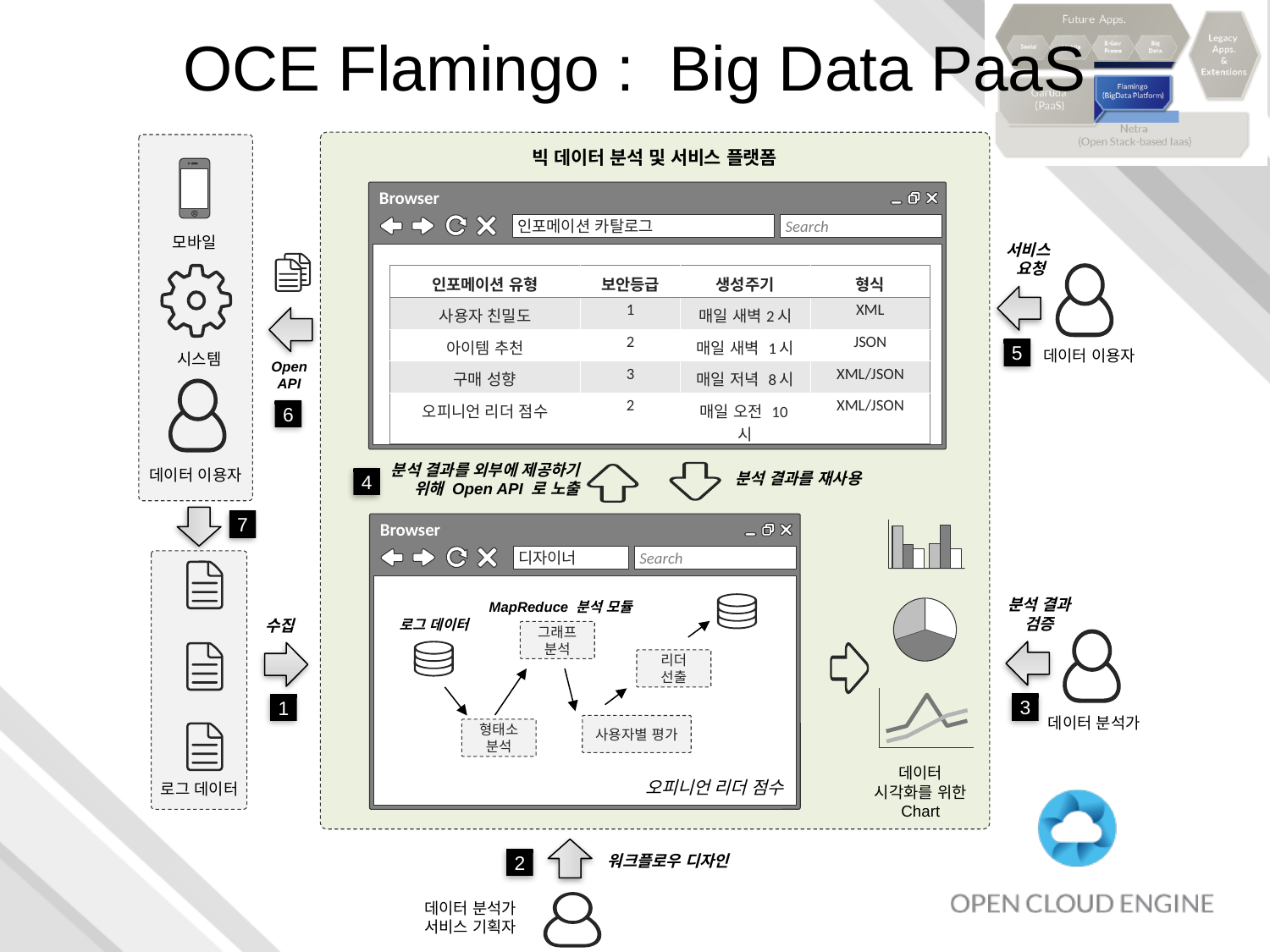

# OCE Flamingo :  Big Data PaaS

빅 데이터 분석 및 서비스 플랫폼

Browser

인포메이션 카탈로그
Search

모바일
서비스
요청

| 인포메이션 유형 | 보안등급 | 생성주기 | 형식 |
| --- | --- | --- | --- |
| 사용자 친밀도 | 1 | 매일 새벽2시 | XML |
| 아이템 추천 | 2 | 매일 새벽 1시 | JSON |
| 구매 성향 | 3 | 매일 저녁 8시 | XML/JSON |
| 오피니언 리더 점수 | 2 | 매일 오전 10시 | XML/JSON |

5
데이터 이용자
시스템
Open
API

6
분석 결과를 외부에 제공하기
위해 Open API 로 노출

데이터 이용자
분석 결과를 재사용
4

7
Browser

디자이너
Search

그래프 분석

리더 선출
사용자별 평가
형태소
분석

분석 결과
검증
MapReduce 분석 모듈

수집
로그 데이터

3
1
데이터 분석가

데이터 시각화를 위한 Chart
오피니언 리더 점수
로그 데이터

워크플로우 디자인
2
데이터 분석가
서비스 기획자